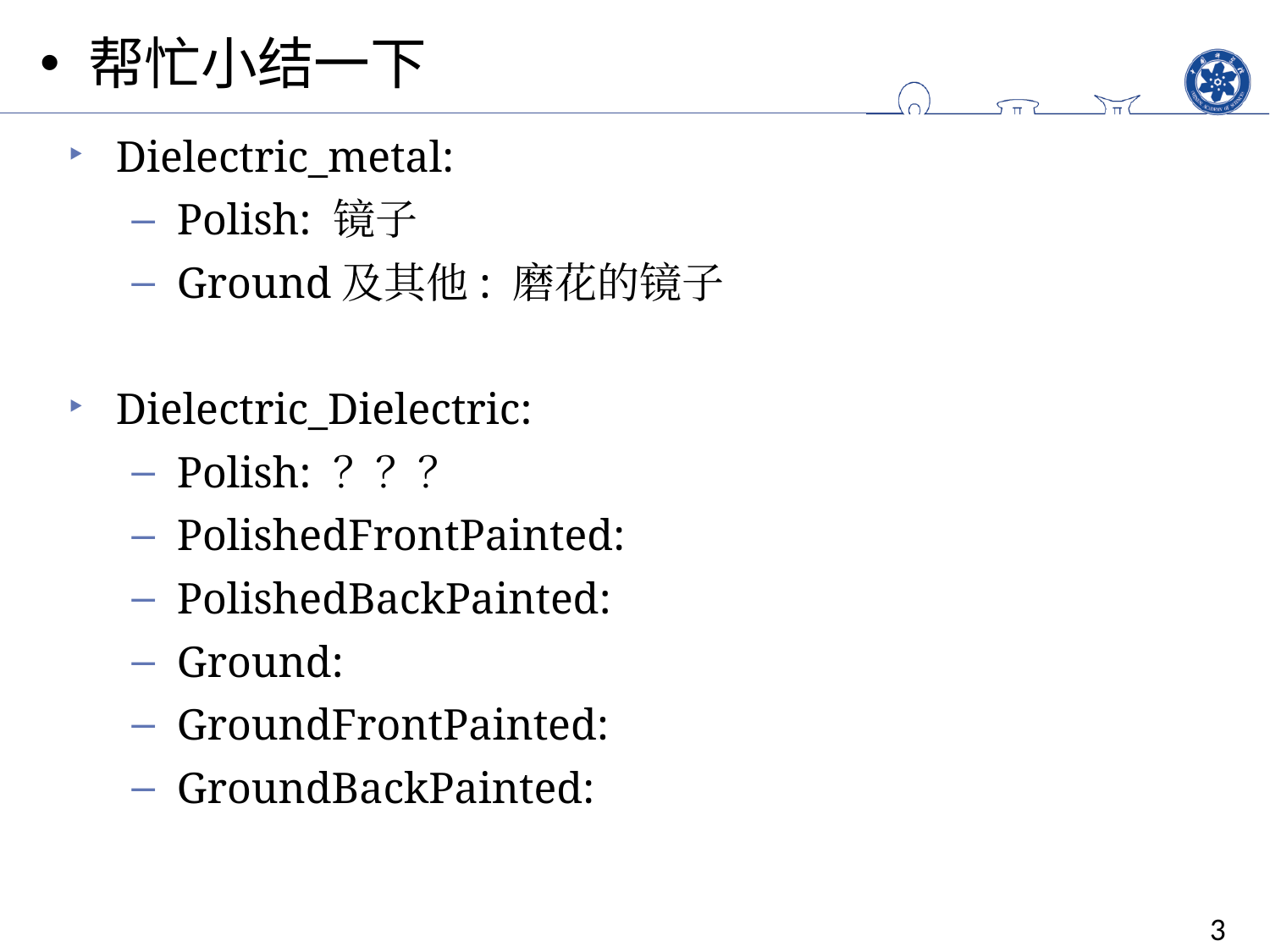

帮忙小结一下
Dielectric_metal:
Polish: 镜子
Ground及其他: 磨花的镜子

Dielectric_Dielectric:
Polish: ？？？
PolishedFrontPainted:
PolishedBackPainted:
Ground:
GroundFrontPainted:
GroundBackPainted:

3